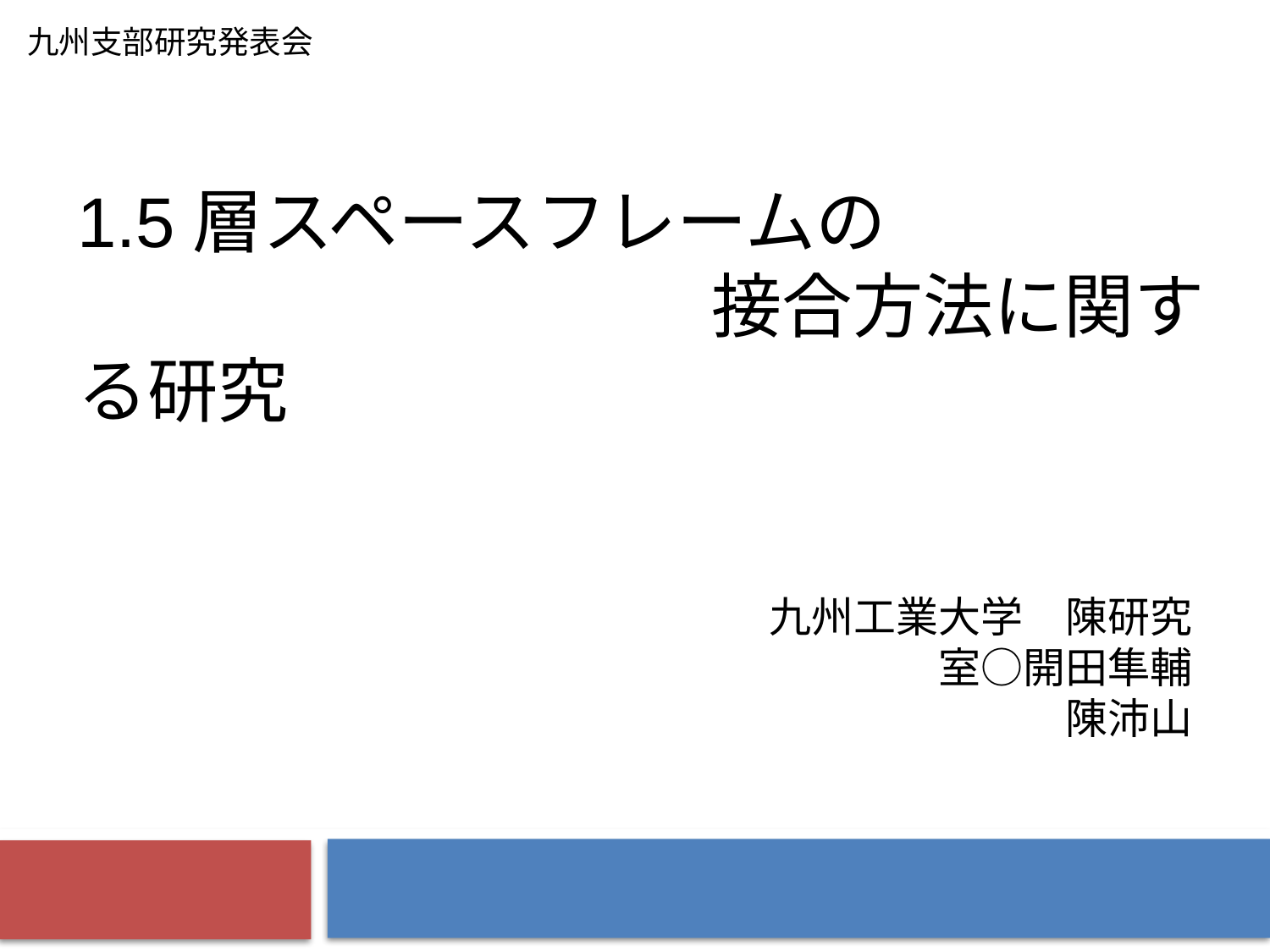

九州支部研究発表会
# 1.5層スペースフレームの 　　　　　　　　　接合方法に関する研究
九州工業大学　陳研究室○開田隼輔
陳沛山